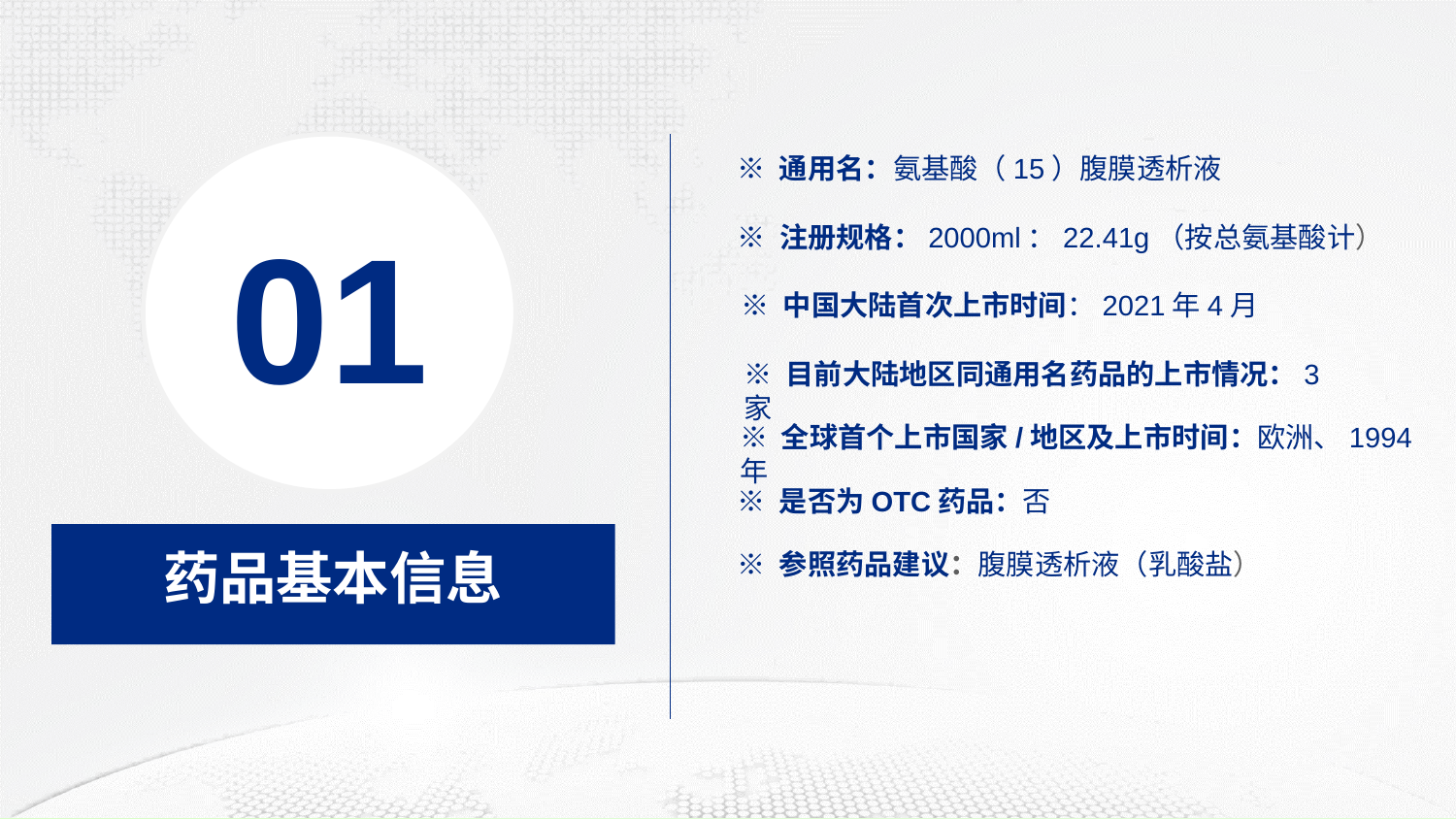

01
※ 通用名：氨基酸（15）腹膜透析液
※ 注册规格：2000ml：22.41g（按总氨基酸计）
※ 中国大陆首次上市时间：2021年4月
※ 目前大陆地区同通用名药品的上市情况：3家
※ 全球首个上市国家/地区及上市时间：欧洲、1994年
※ 是否为OTC药品：否

药品基本信息
※ 参照药品建议：腹膜透析液（乳酸盐）